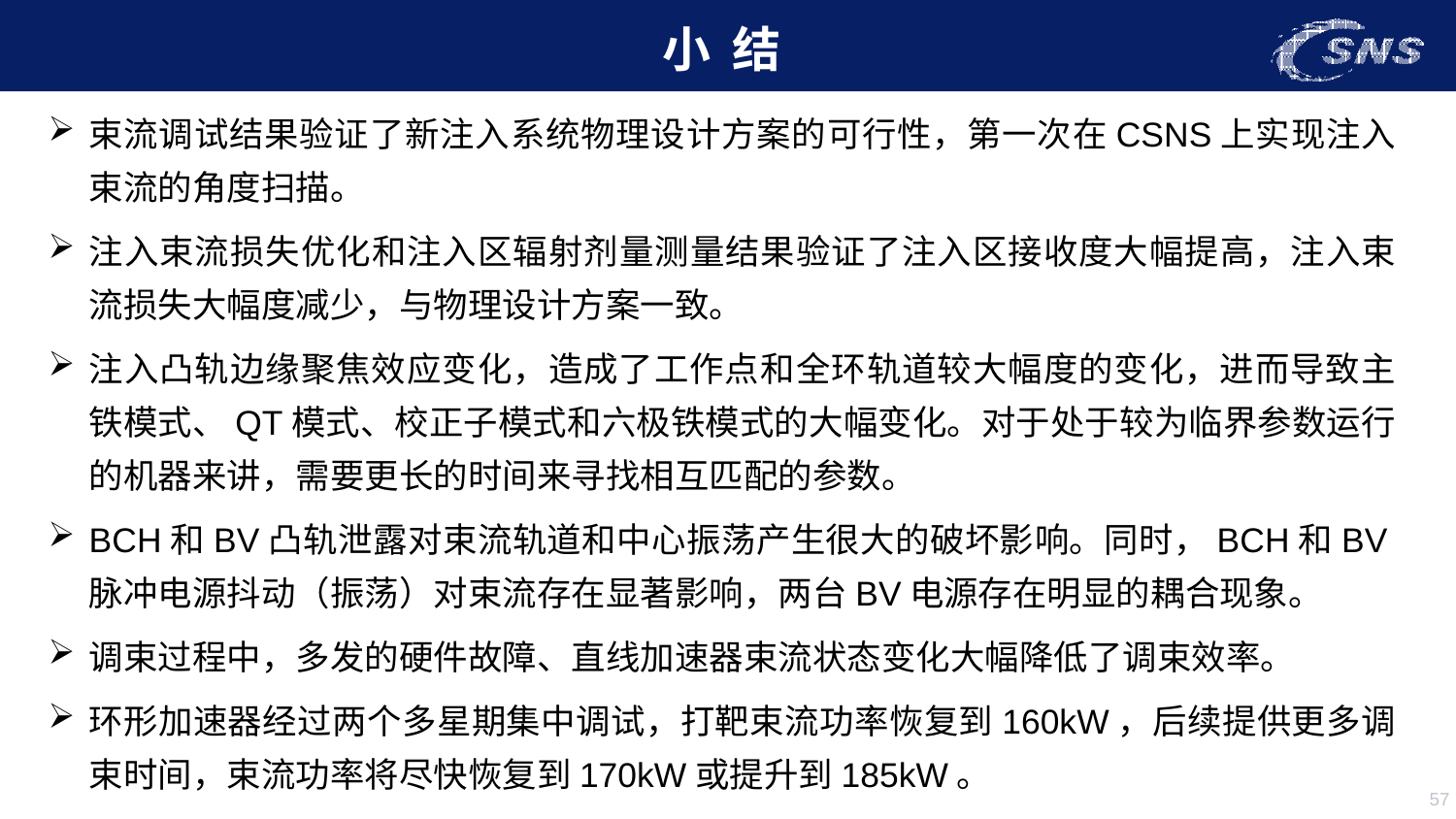

小  结
束流调试结果验证了新注入系统物理设计方案的可行性，第一次在CSNS上实现注入束流的角度扫描。
注入束流损失优化和注入区辐射剂量测量结果验证了注入区接收度大幅提高，注入束流损失大幅度减少，与物理设计方案一致。
注入凸轨边缘聚焦效应变化，造成了工作点和全环轨道较大幅度的变化，进而导致主铁模式、QT模式、校正子模式和六极铁模式的大幅变化。对于处于较为临界参数运行的机器来讲，需要更长的时间来寻找相互匹配的参数。
BCH和BV凸轨泄露对束流轨道和中心振荡产生很大的破坏影响。同时，BCH和BV脉冲电源抖动（振荡）对束流存在显著影响，两台BV电源存在明显的耦合现象。
调束过程中，多发的硬件故障、直线加速器束流状态变化大幅降低了调束效率。
环形加速器经过两个多星期集中调试，打靶束流功率恢复到160kW，后续提供更多调束时间，束流功率将尽快恢复到170kW或提升到185kW。